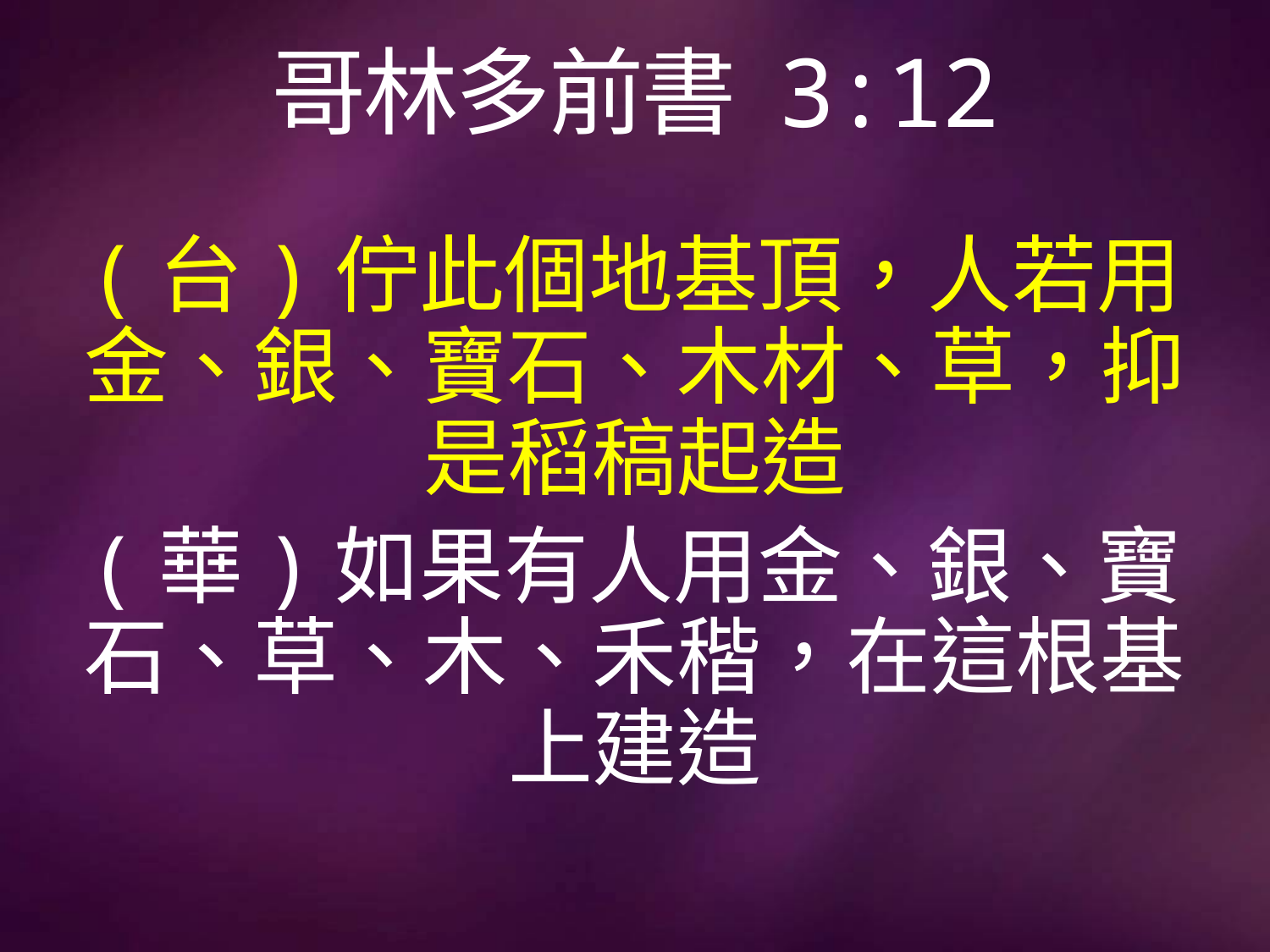

# 哥林多前書 3:12
(台)佇此個地基頂，人若用金、銀、寶石、木材、草，抑是稻稿起造
(華)如果有人用金、銀、寶石、草、木、禾稭，在這根基上建造